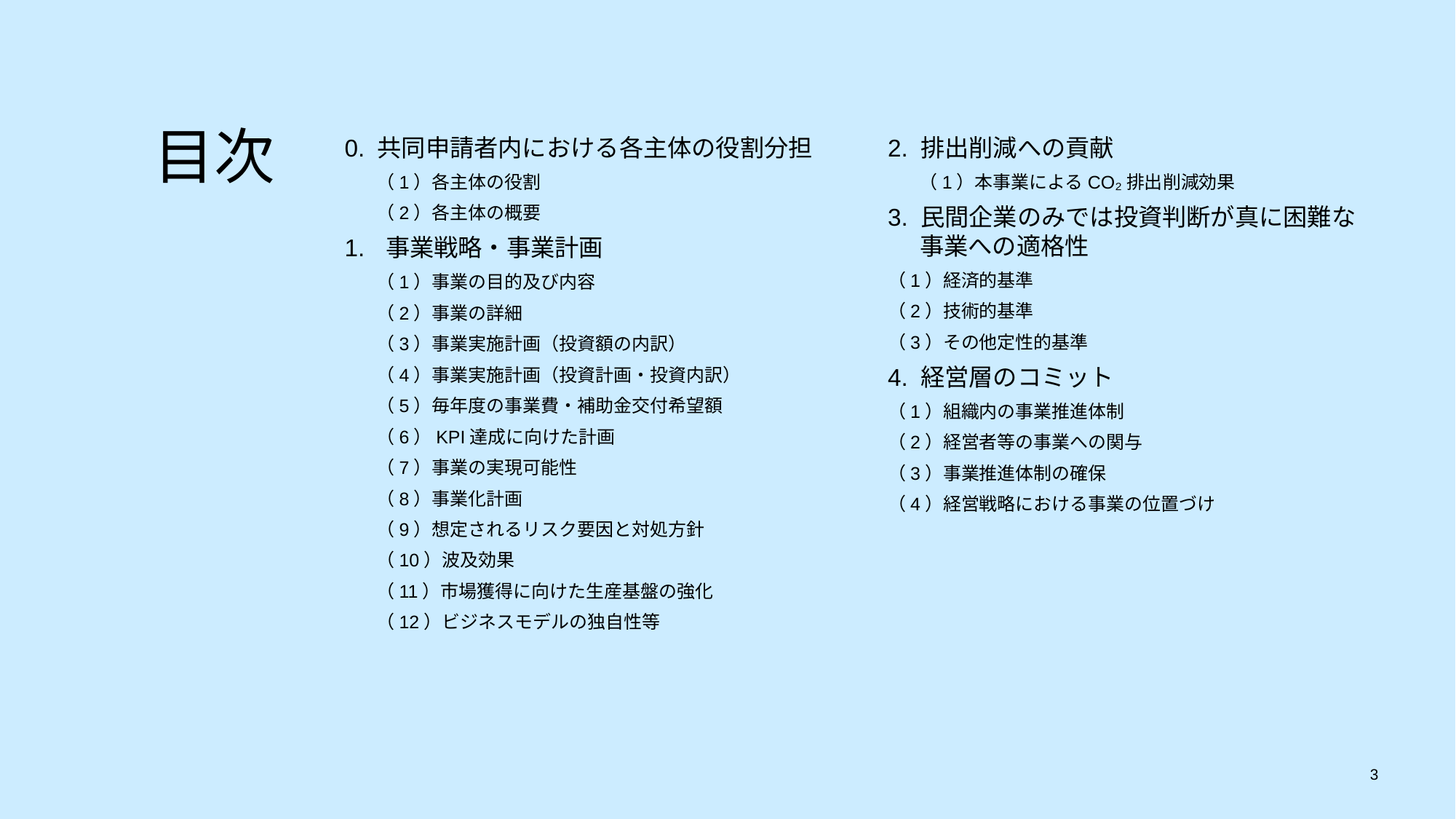

目次
0. 共同申請者内における各主体の役割分担
（1）各主体の役割
（2）各主体の概要
事業戦略・事業計画
（1）事業の目的及び内容
（2）事業の詳細
（3）事業実施計画（投資額の内訳）
（4）事業実施計画（投資計画・投資内訳）
（5）毎年度の事業費・補助金交付希望額
（6）KPI達成に向けた計画
（7）事業の実現可能性
（8）事業化計画
（9）想定されるリスク要因と対処方針
（10）波及効果
（11）市場獲得に向けた生産基盤の強化
（12）ビジネスモデルの独自性等
2. 排出削減への貢献
（1）本事業によるCO₂排出削減効果
3. 民間企業のみでは投資判断が真に困難な
事業への適格性
（1）経済的基準
（2）技術的基準
（3）その他定性的基準
4. 経営層のコミット
（1）組織内の事業推進体制
（2）経営者等の事業への関与
（3）事業推進体制の確保
（4）経営戦略における事業の位置づけ